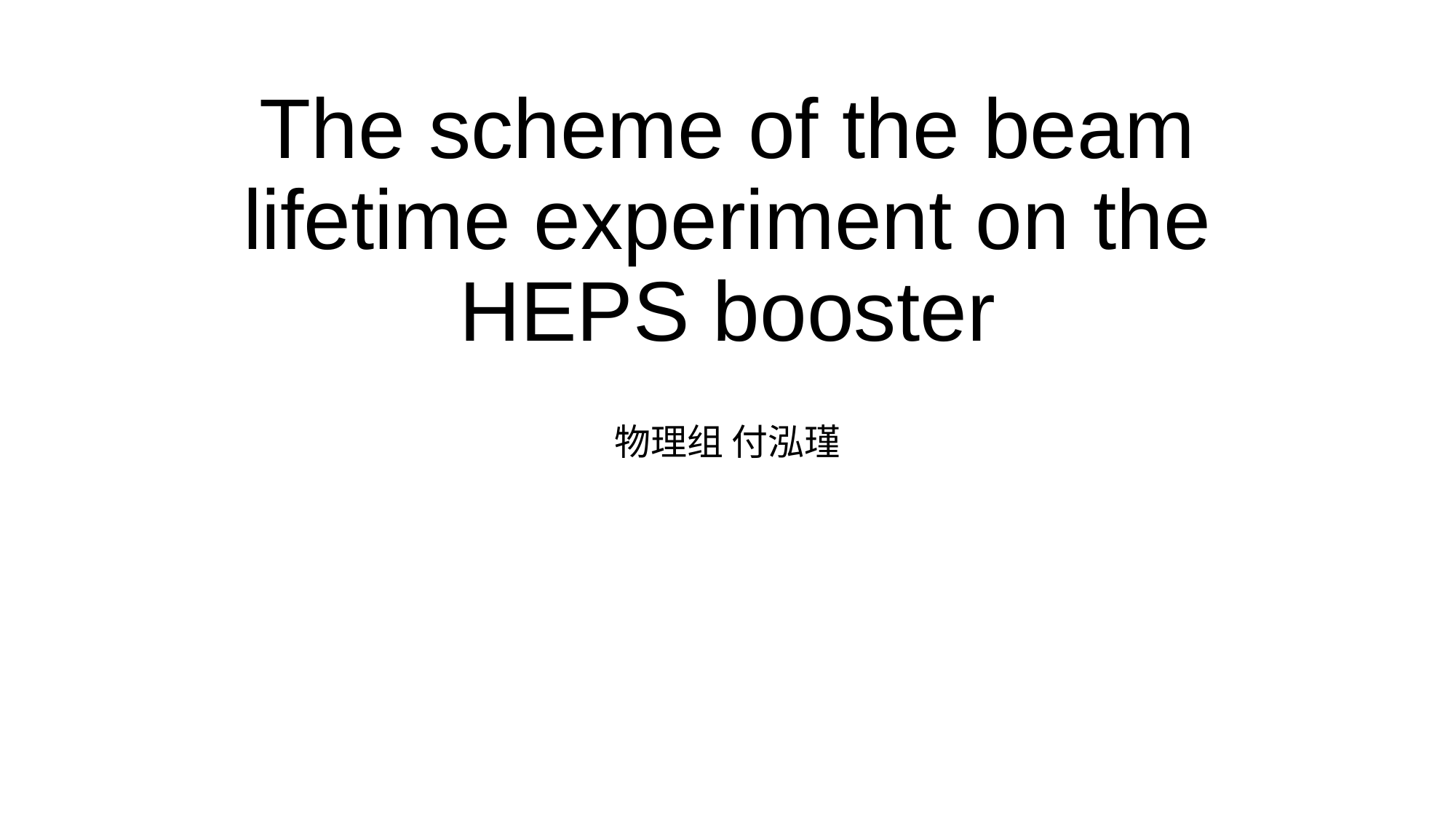

# The scheme of the beam lifetime experiment on the HEPS booster
物理组 付泓瑾